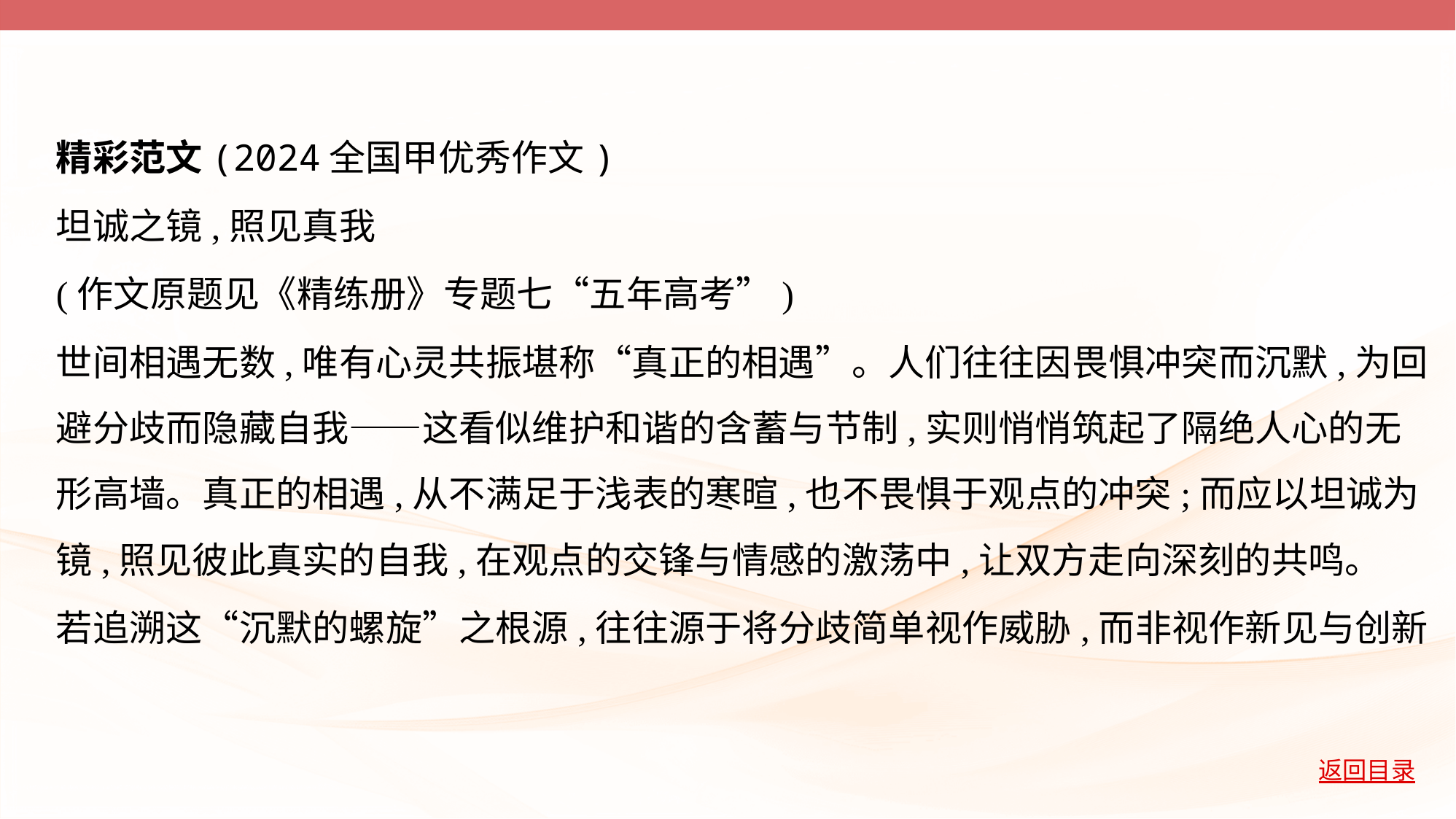

精彩范文(2024全国甲优秀作文)
坦诚之镜,照见真我
(作文原题见《精练册》专题七“五年高考”)
世间相遇无数,唯有心灵共振堪称“真正的相遇”。人们往往因畏惧冲突而沉默,为回
避分歧而隐藏自我——这看似维护和谐的含蓄与节制,实则悄悄筑起了隔绝人心的无
形高墙。真正的相遇,从不满足于浅表的寒暄,也不畏惧于观点的冲突;而应以坦诚为
镜,照见彼此真实的自我,在观点的交锋与情感的激荡中,让双方走向深刻的共鸣。
若追溯这“沉默的螺旋”之根源,往往源于将分歧简单视作威胁,而非视作新见与创新